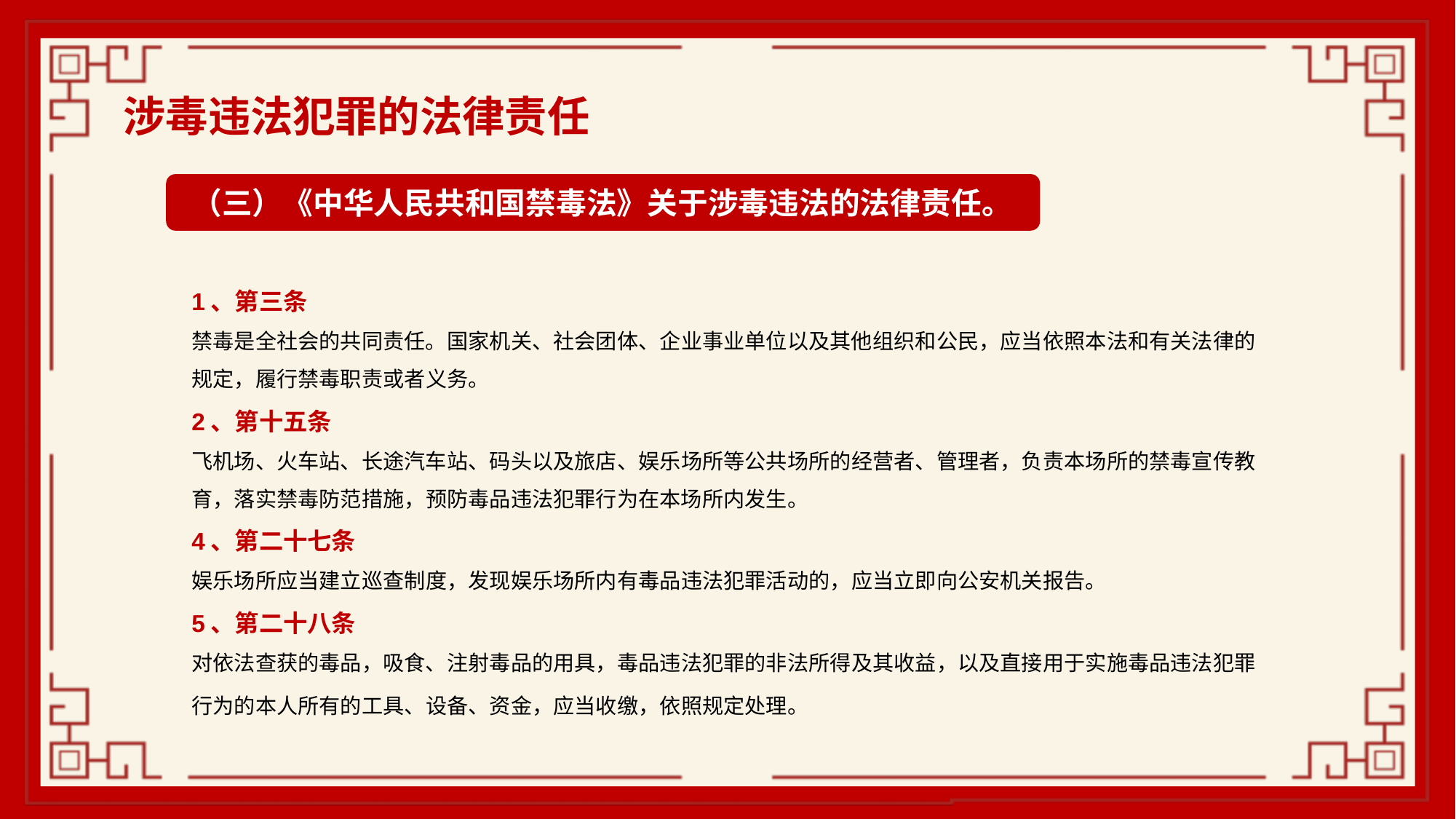

涉毒违法犯罪的法律责任

（三）《中华人民共和国禁毒法》关于涉毒违法的法律责任。
1、第三条
禁毒是全社会的共同责任。国家机关、社会团体、企业事业单位以及其他组织和公民，应当依照本法和有关法律的规定，履行禁毒职责或者义务。
2、第十五条
飞机场、火车站、长途汽车站、码头以及旅店、娱乐场所等公共场所的经营者、管理者，负责本场所的禁毒宣传教育，落实禁毒防范措施，预防毒品违法犯罪行为在本场所内发生。
4、第二十七条
娱乐场所应当建立巡查制度，发现娱乐场所内有毒品违法犯罪活动的，应当立即向公安机关报告。
5、第二十八条
对依法查获的毒品，吸食、注射毒品的用具，毒品违法犯罪的非法所得及其收益，以及直接用于实施毒品违法犯罪行为的本人所有的工具、设备、资金，应当收缴，依照规定处理。